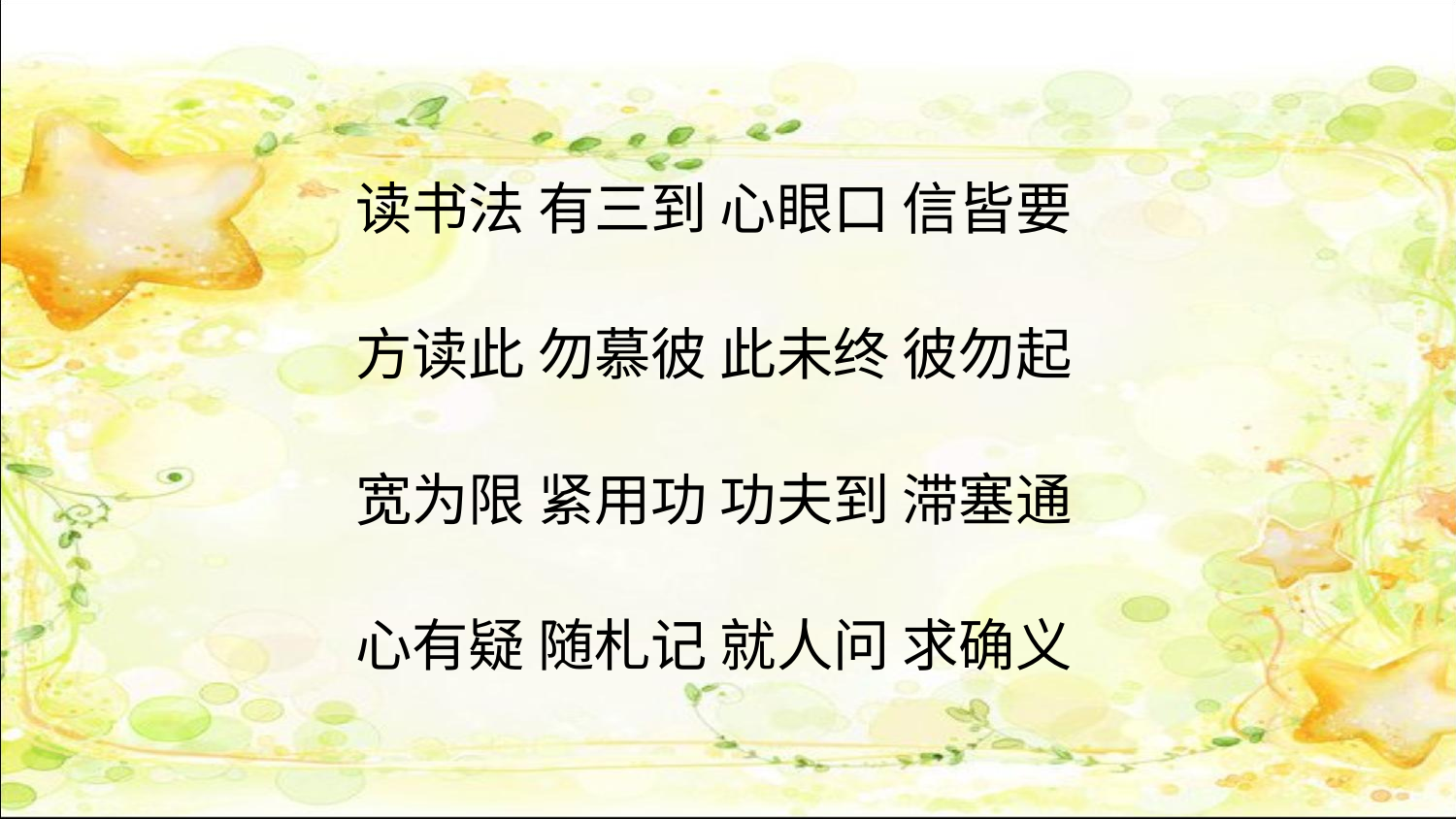

读书法 有三到 心眼口 信皆要

方读此 勿慕彼 此未终 彼勿起

宽为限 紧用功 功夫到 滞塞通

心有疑 随札记 就人问 求确义